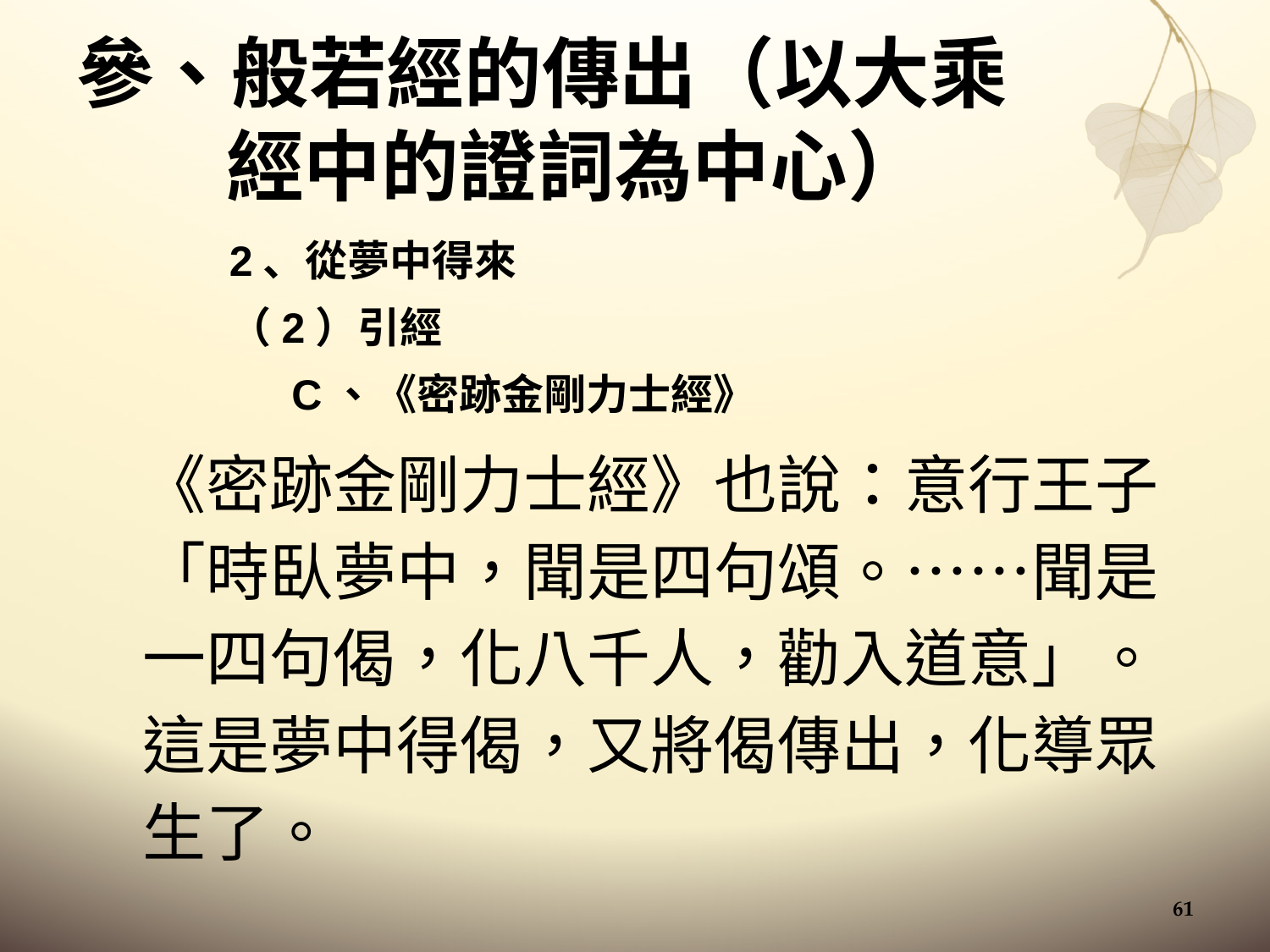

# 參、般若經的傳出（以大乘經中的證詞為中心）
2、從夢中得來
（2）引經
C、《密跡金剛力士經》
《密跡金剛力士經》也說：意行王子「時臥夢中，聞是四句頌。……聞是一四句偈，化八千人，勸入道意」。這是夢中得偈，又將偈傳出，化導眾生了。
61